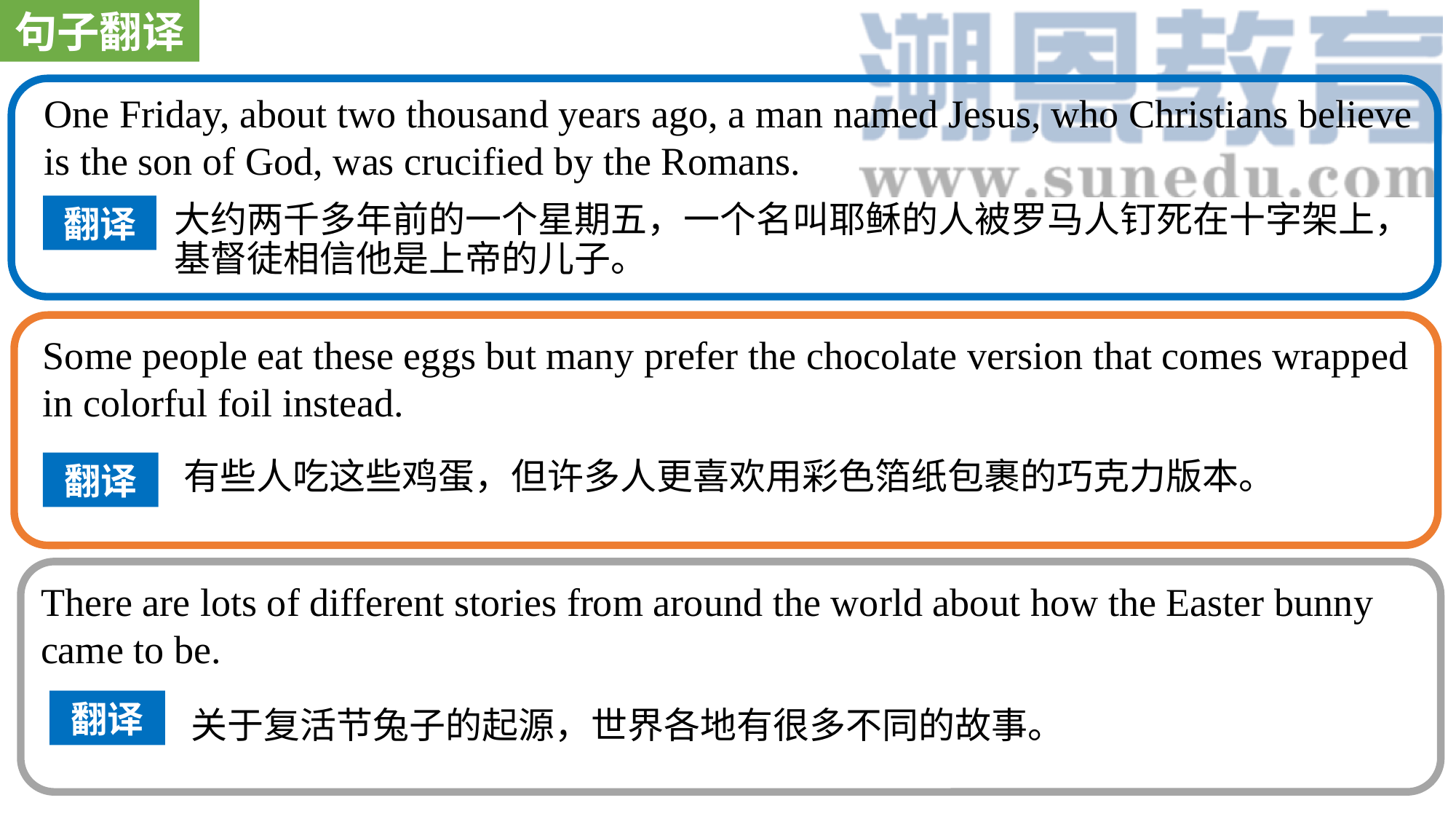

句子翻译

One Friday, about two thousand years ago, a man named Jesus, who Christians believe is the son of God, was crucified by the Romans.
翻译
大约两千多年前的一个星期五，一个名叫耶稣的人被罗马人钉死在十字架上，基督徒相信他是上帝的儿子。

Some people eat these eggs but many prefer the chocolate version that comes wrapped in colorful foil instead.
翻译
有些人吃这些鸡蛋，但许多人更喜欢用彩色箔纸包裹的巧克力版本。

There are lots of different stories from around the world about how the Easter bunny came to be.
翻译
关于复活节兔子的起源，世界各地有很多不同的故事。